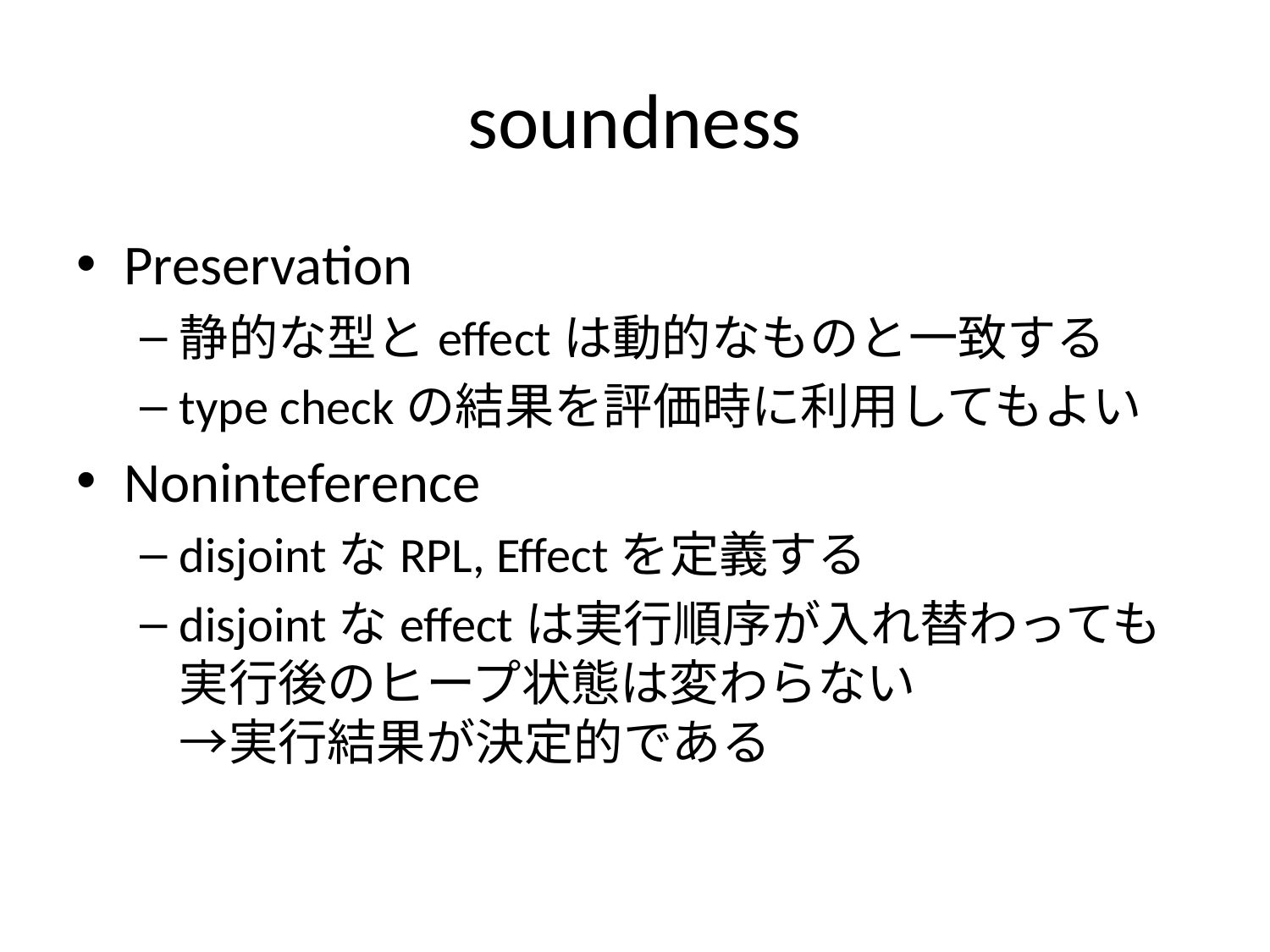

# soundness
Preservation
静的な型とeffectは動的なものと一致する
type checkの結果を評価時に利用してもよい
Noninteference
disjointなRPL, Effectを定義する
disjointなeffectは実行順序が入れ替わっても
実行後のヒープ状態は変わらない
→実行結果が決定的である